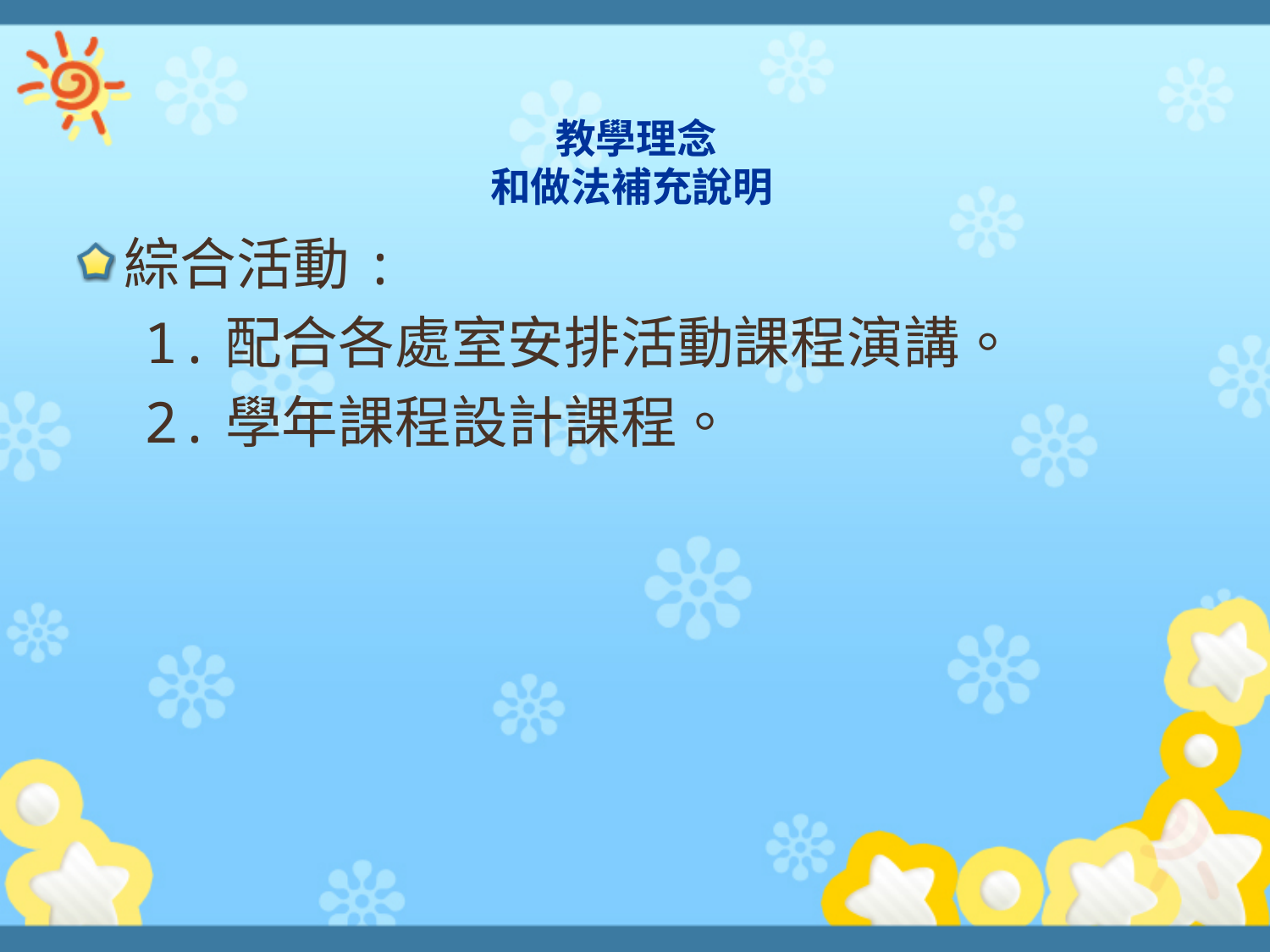

# 教學理念 和做法補充說明
綜合活動:
  1.配合各處室安排活動課程演講。
  2.學年課程設計課程。